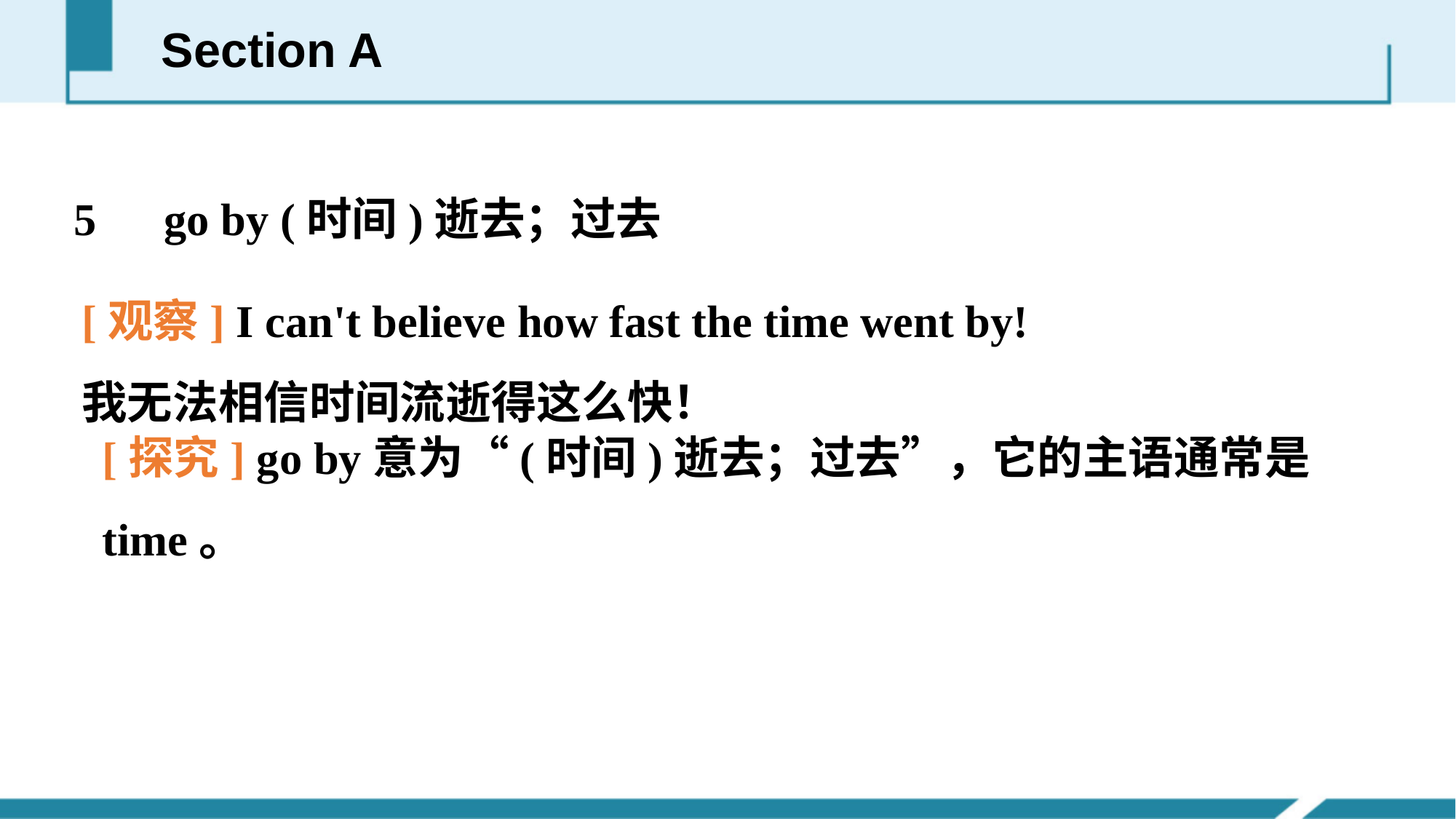

Section A
5　go by (时间)逝去；过去
[观察] I can't believe how fast the time went by!
我无法相信时间流逝得这么快！
[探究] go by意为“(时间)逝去；过去”，它的主语通常是time。